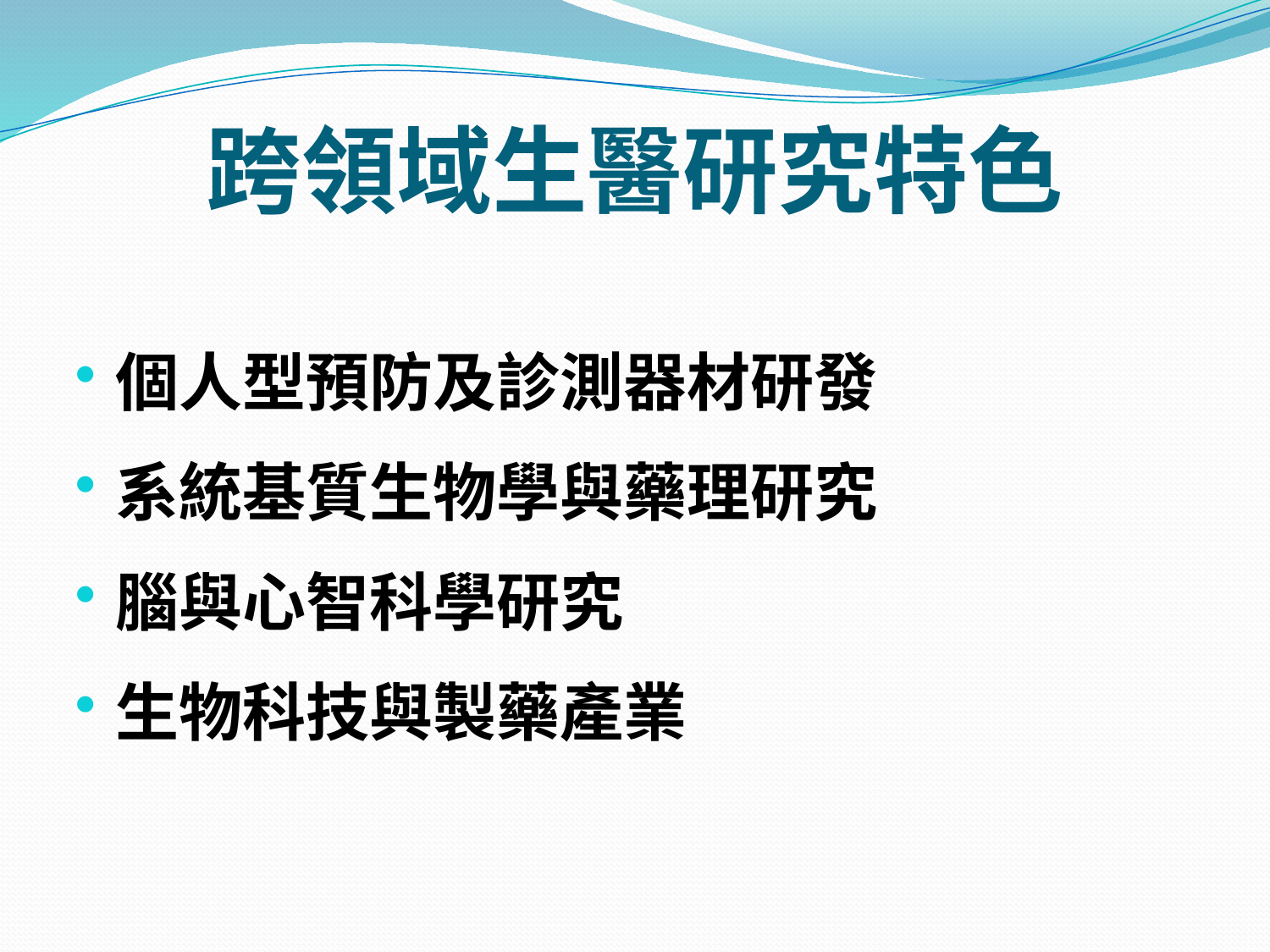

# 跨領域生醫研究特色
個人型預防及診測器材研發
系統基質生物學與藥理研究
腦與心智科學研究
生物科技與製藥產業